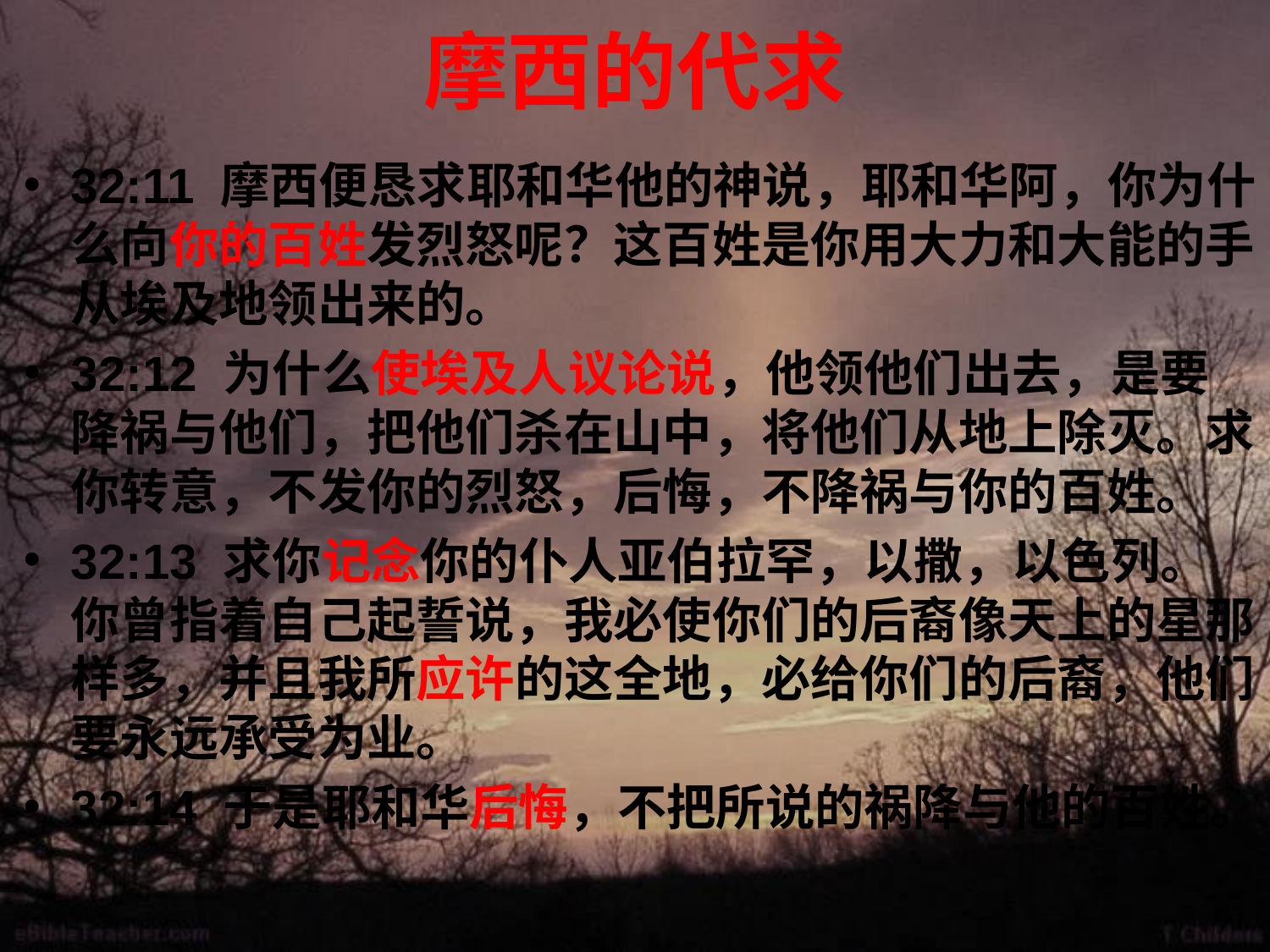

# 摩西的代求
32:11 摩西便恳求耶和华他的神说，耶和华阿，你为什么向你的百姓发烈怒呢？这百姓是你用大力和大能的手从埃及地领出来的。
32:12 为什么使埃及人议论说，他领他们出去，是要降祸与他们，把他们杀在山中，将他们从地上除灭。求你转意，不发你的烈怒，后悔，不降祸与你的百姓。
32:13 求你记念你的仆人亚伯拉罕，以撒，以色列。你曾指着自己起誓说，我必使你们的后裔像天上的星那样多，并且我所应许的这全地，必给你们的后裔，他们要永远承受为业。
32:14 于是耶和华后悔，不把所说的祸降与他的百姓。